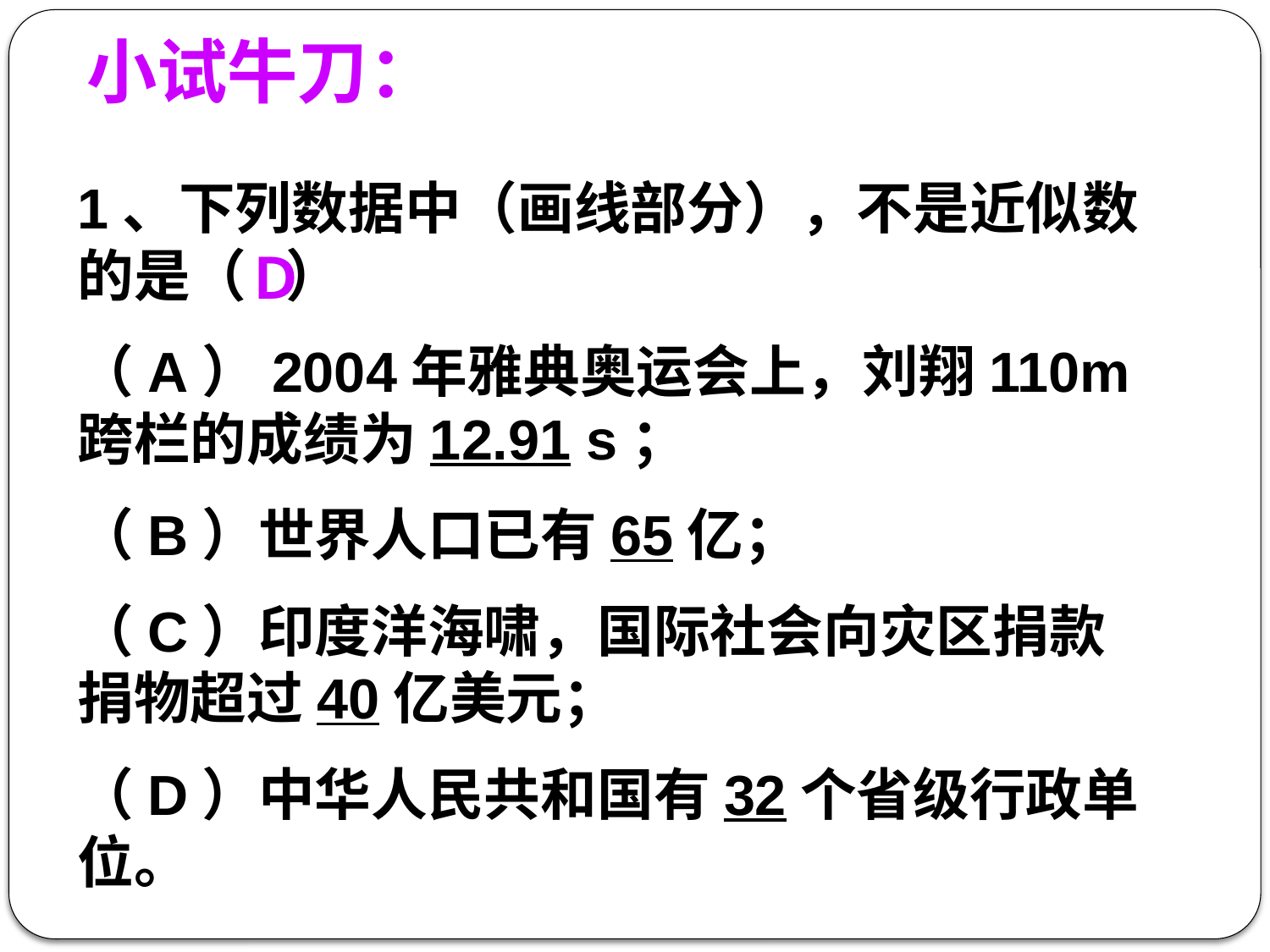

小试牛刀：
1、下列数据中（画线部分），不是近似数的是（   ）
（A）2004年雅典奥运会上，刘翔110m跨栏的成绩为12.91 s；
（B）世界人口已有65亿；
（C）印度洋海啸，国际社会向灾区捐款捐物超过40亿美元；
（D）中华人民共和国有32个省级行政单位。
Ｄ